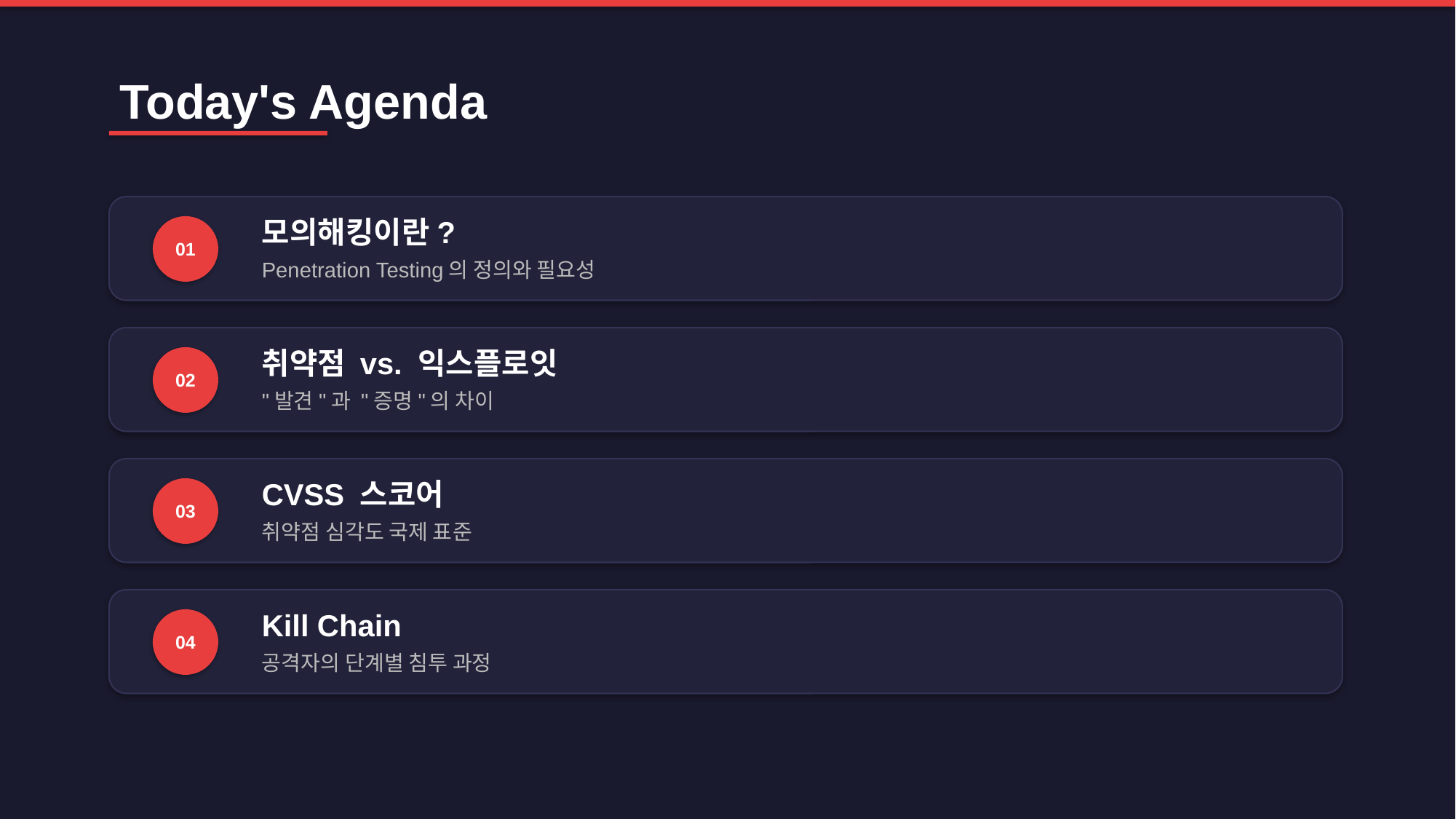

Today's Agenda

모의해킹이란?
01
Penetration Testing의 정의와 필요성

취약점 vs. 익스플로잇
02
"발견"과 "증명"의 차이

CVSS 스코어
03
취약점 심각도 국제 표준

Kill Chain
04
공격자의 단계별 침투 과정